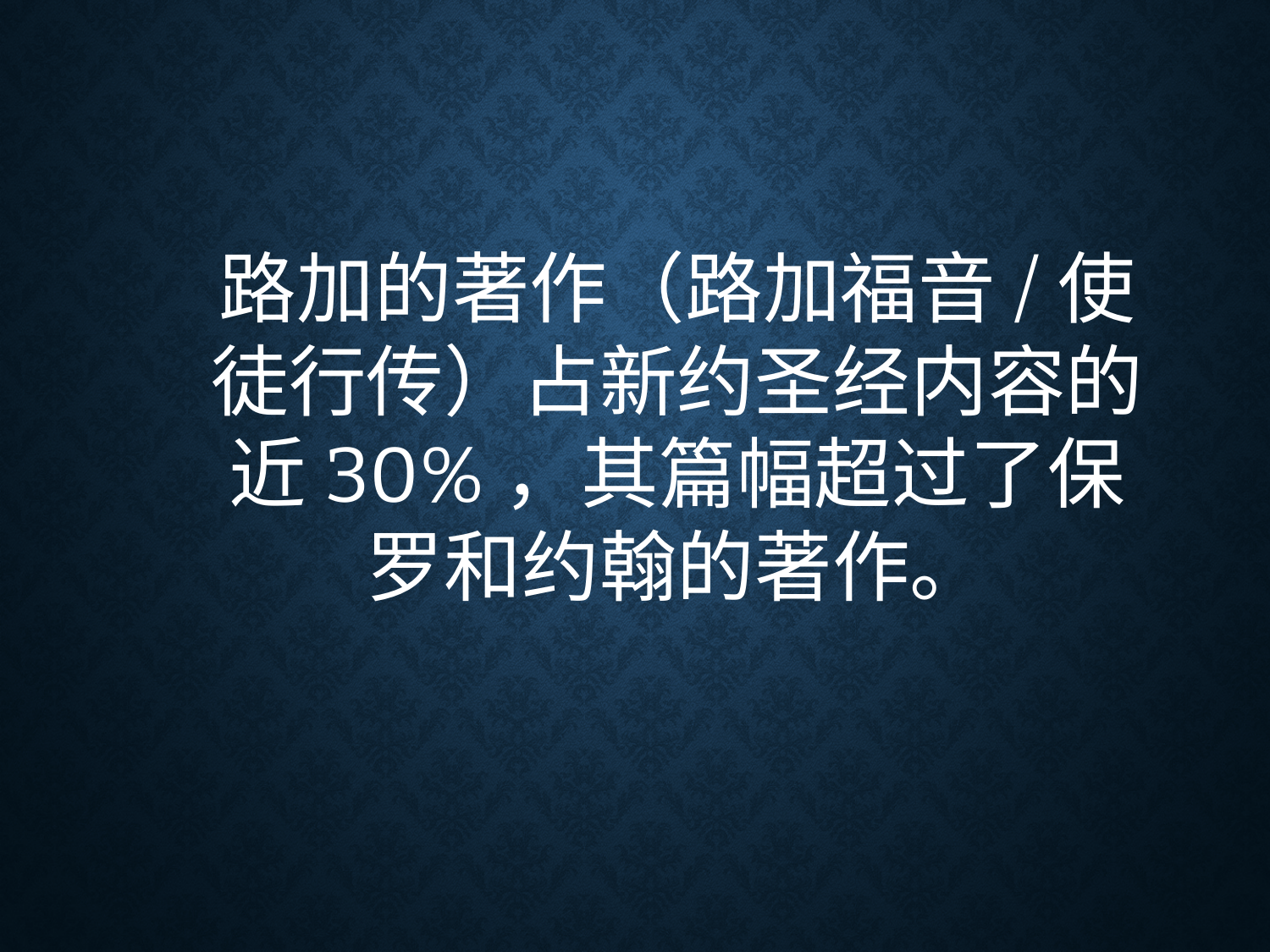

路加的著作（路加福音/使徒行传）占新约圣经内容的近30%，其篇幅超过了保罗和约翰的著作。